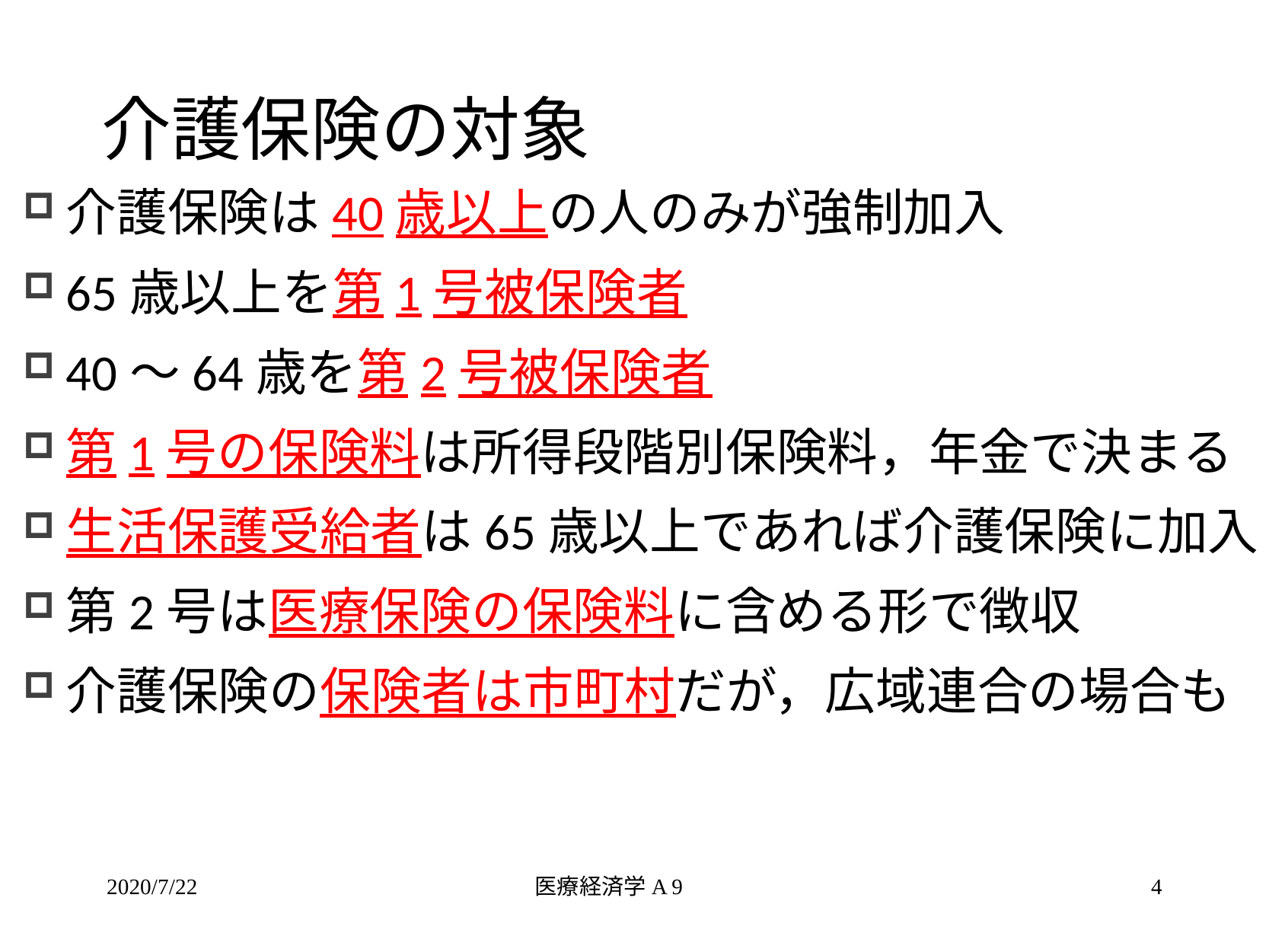

# 介護保険の対象
介護保険は40歳以上の人のみが強制加入
65歳以上を第1号被保険者
40～64歳を第2号被保険者
第1号の保険料は所得段階別保険料，年金で決まる
生活保護受給者は65歳以上であれば介護保険に加入
第2号は医療保険の保険料に含める形で徴収
介護保険の保険者は市町村だが，広域連合の場合も

2020/7/22
医療経済学A 9
4